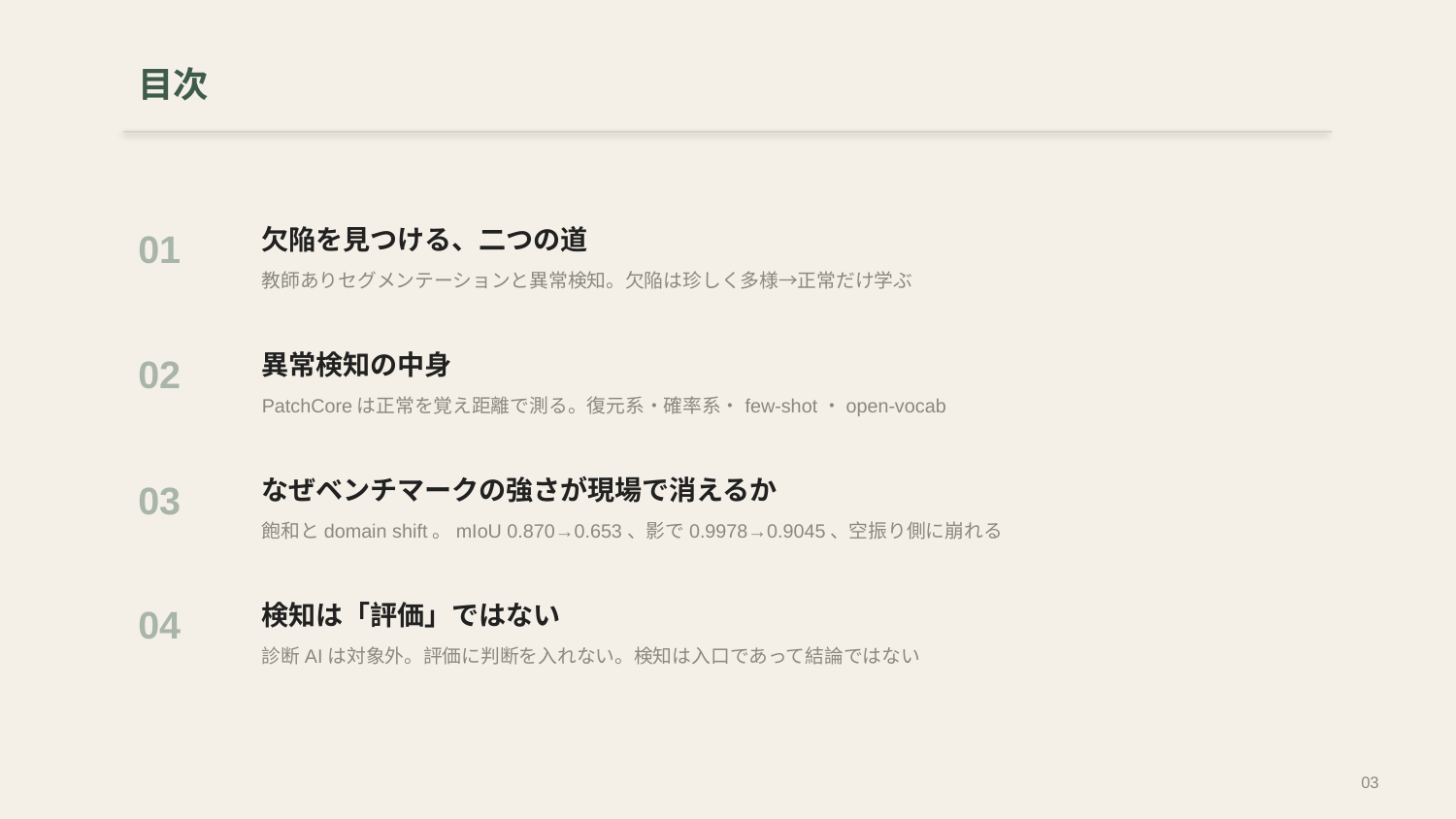

目次

欠陥を見つける、二つの道
教師ありセグメンテーションと異常検知。欠陥は珍しく多様→正常だけ学ぶ
01
異常検知の中身
PatchCoreは正常を覚え距離で測る。復元系・確率系・few-shot・open-vocab
02
なぜベンチマークの強さが現場で消えるか
飽和とdomain shift。mIoU 0.870→0.653、影で0.9978→0.9045、空振り側に崩れる
03
検知は「評価」ではない
診断AIは対象外。評価に判断を入れない。検知は入口であって結論ではない
04
03